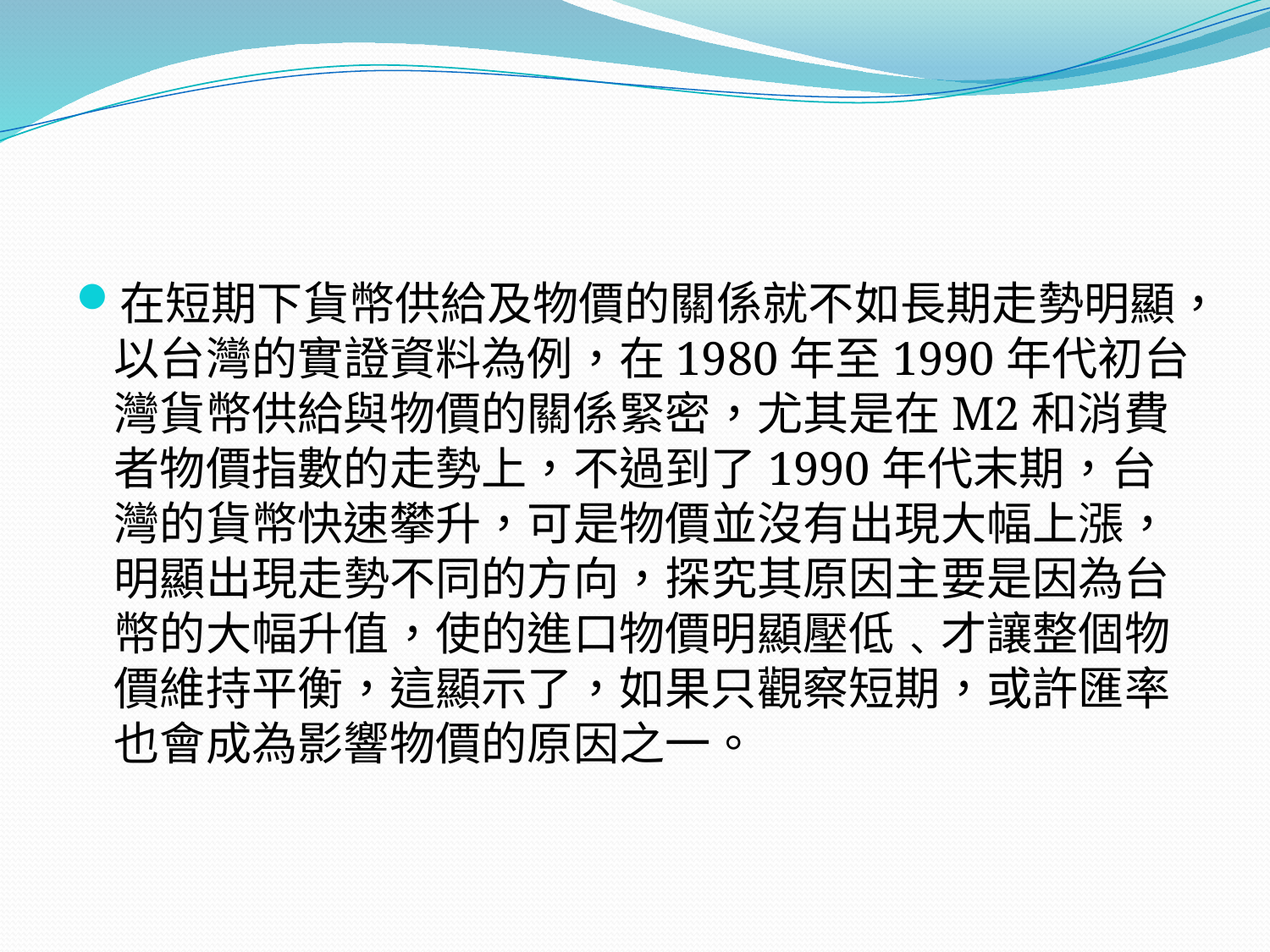

#
在短期下貨幣供給及物價的關係就不如長期走勢明顯，以台灣的實證資料為例，在1980年至1990年代初台灣貨幣供給與物價的關係緊密，尤其是在M2和消費者物價指數的走勢上，不過到了1990年代末期，台灣的貨幣快速攀升，可是物價並沒有出現大幅上漲，明顯出現走勢不同的方向，探究其原因主要是因為台幣的大幅升值，使的進口物價明顯壓低﹑才讓整個物價維持平衡，這顯示了，如果只觀察短期，或許匯率也會成為影響物價的原因之一。